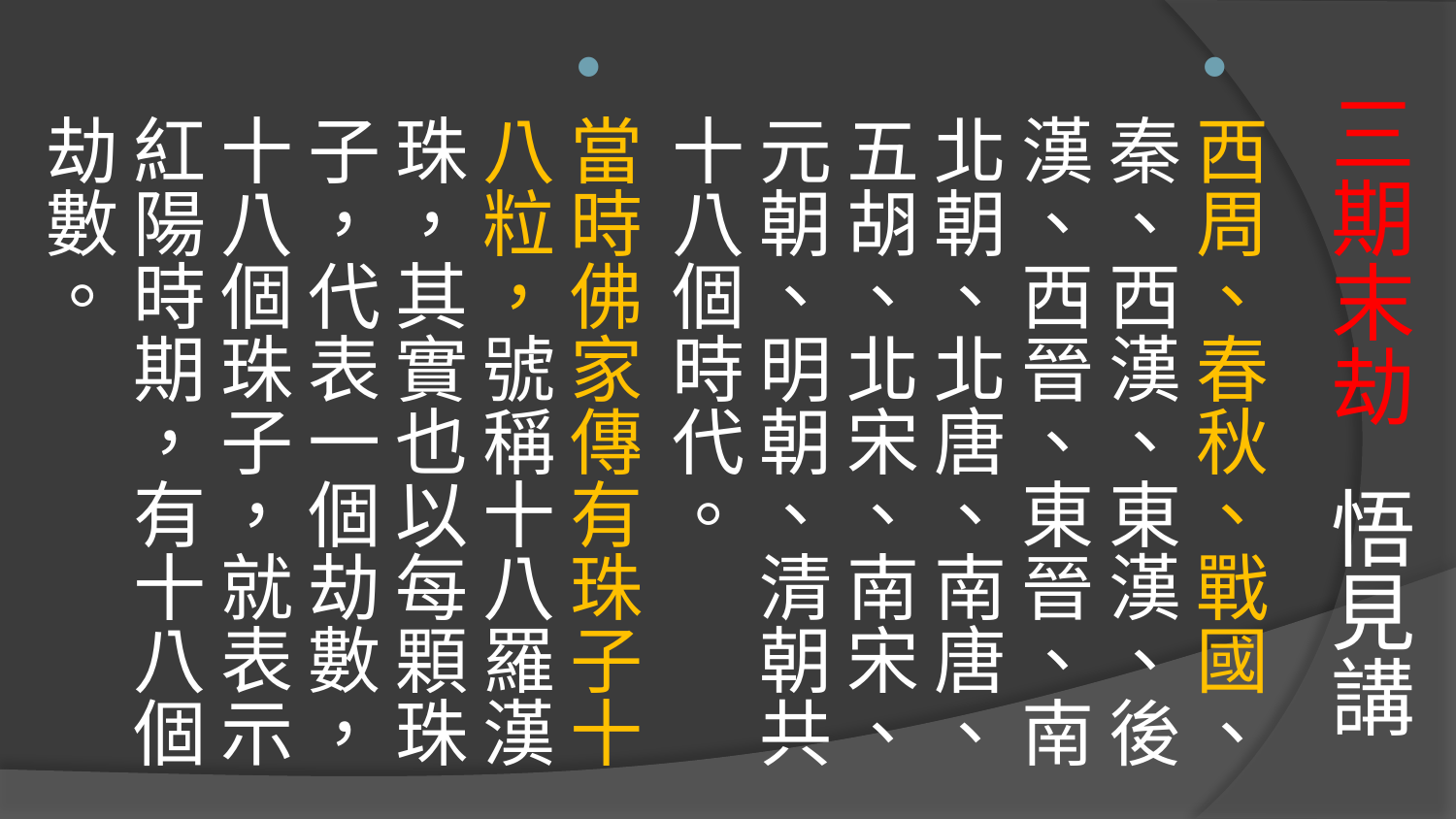

西周、春秋、戰國、秦、西漢、東漢、後漢、西晉、東晉、南北朝、北唐、南唐、五胡、北宋、南宋、元朝、明朝、清朝共十八個時代。
當時佛家傳有珠子十八粒，號稱十八羅漢珠，其實也以每顆珠子，代表一個劫數，十八個珠子，就表示紅陽時期，有十八個劫數。
# 三期末劫   悟見講